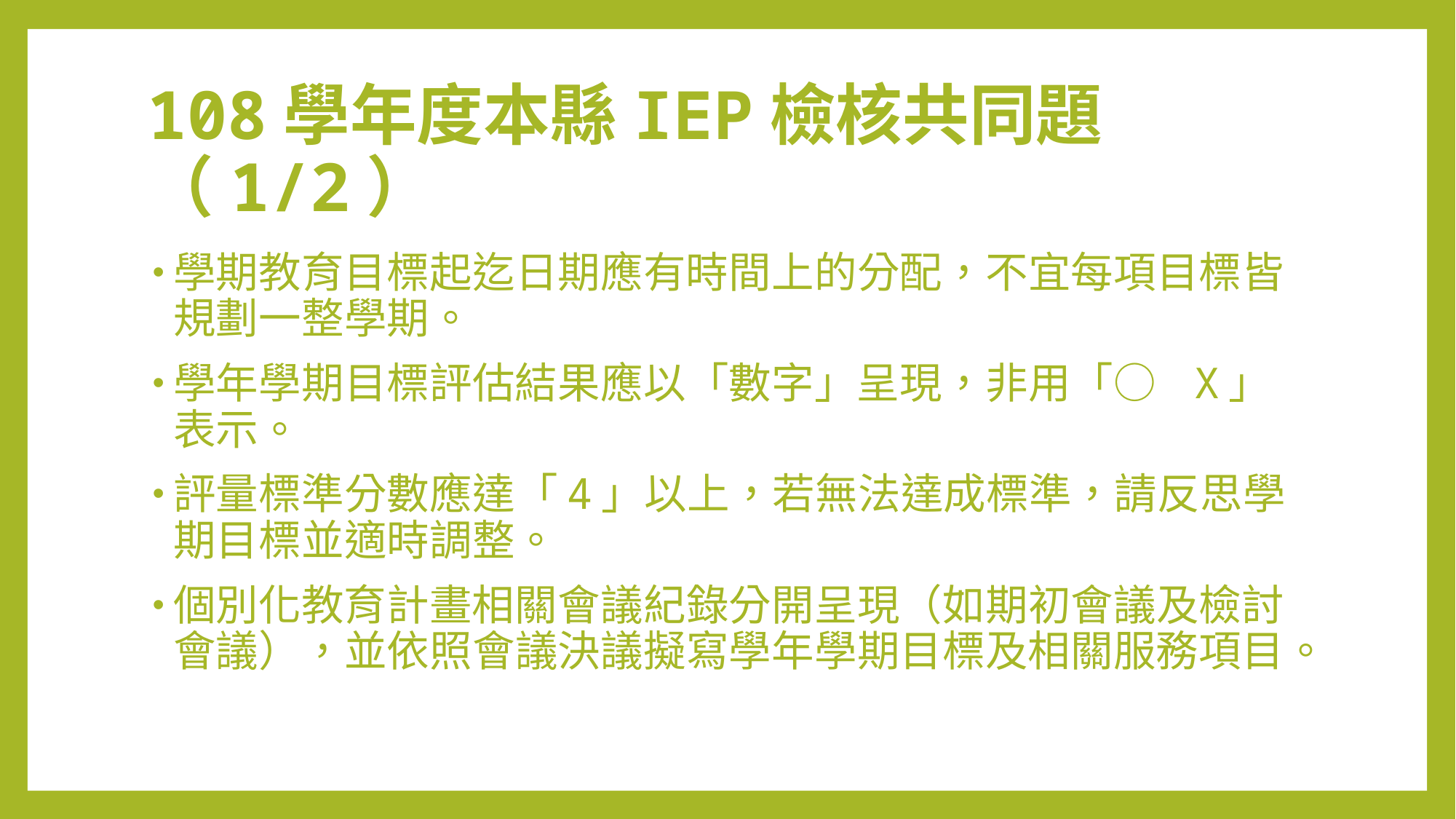

# 108學年度本縣IEP檢核共同題（1/2）
學期教育目標起迄日期應有時間上的分配，不宜每項目標皆規劃一整學期。
學年學期目標評估結果應以「數字」呈現，非用「○   X」表示。
評量標準分數應達「4」以上，若無法達成標準，請反思學期目標並適時調整。
個別化教育計畫相關會議紀錄分開呈現（如期初會議及檢討會議），並依照會議決議擬寫學年學期目標及相關服務項目。